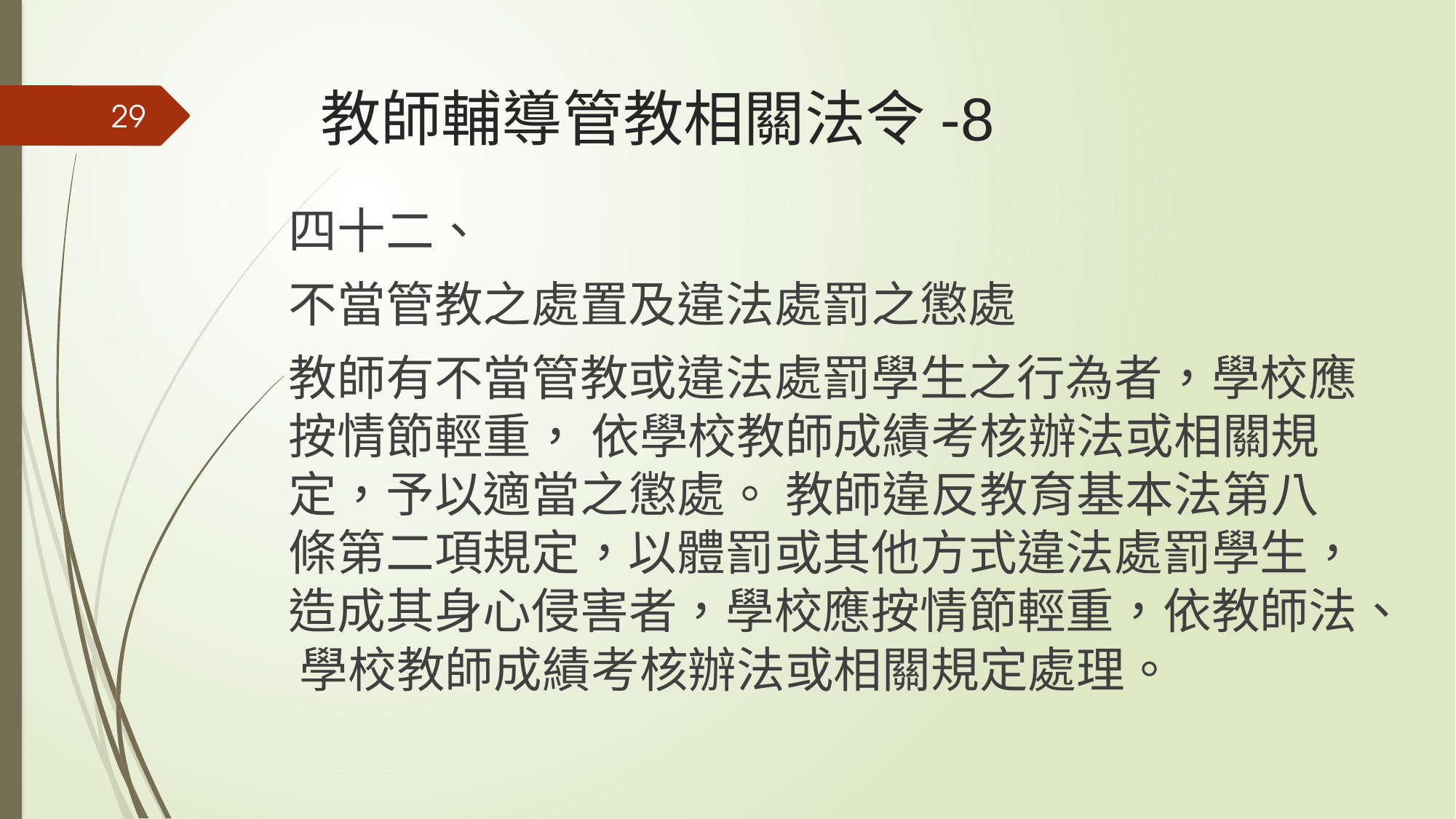

# 教師輔導管教相關法令-8
29
四十二、
不當管教之處置及違法處罰之懲處
教師有不當管教或違法處罰學生之行為者，學校應按情節輕重， 依學校教師成績考核辦法或相關規定，予以適當之懲處。 教師違反教育基本法第八條第二項規定，以體罰或其他方式違法處罰學生，造成其身心侵害者，學校應按情節輕重，依教師法、 學校教師成績考核辦法或相關規定處理。